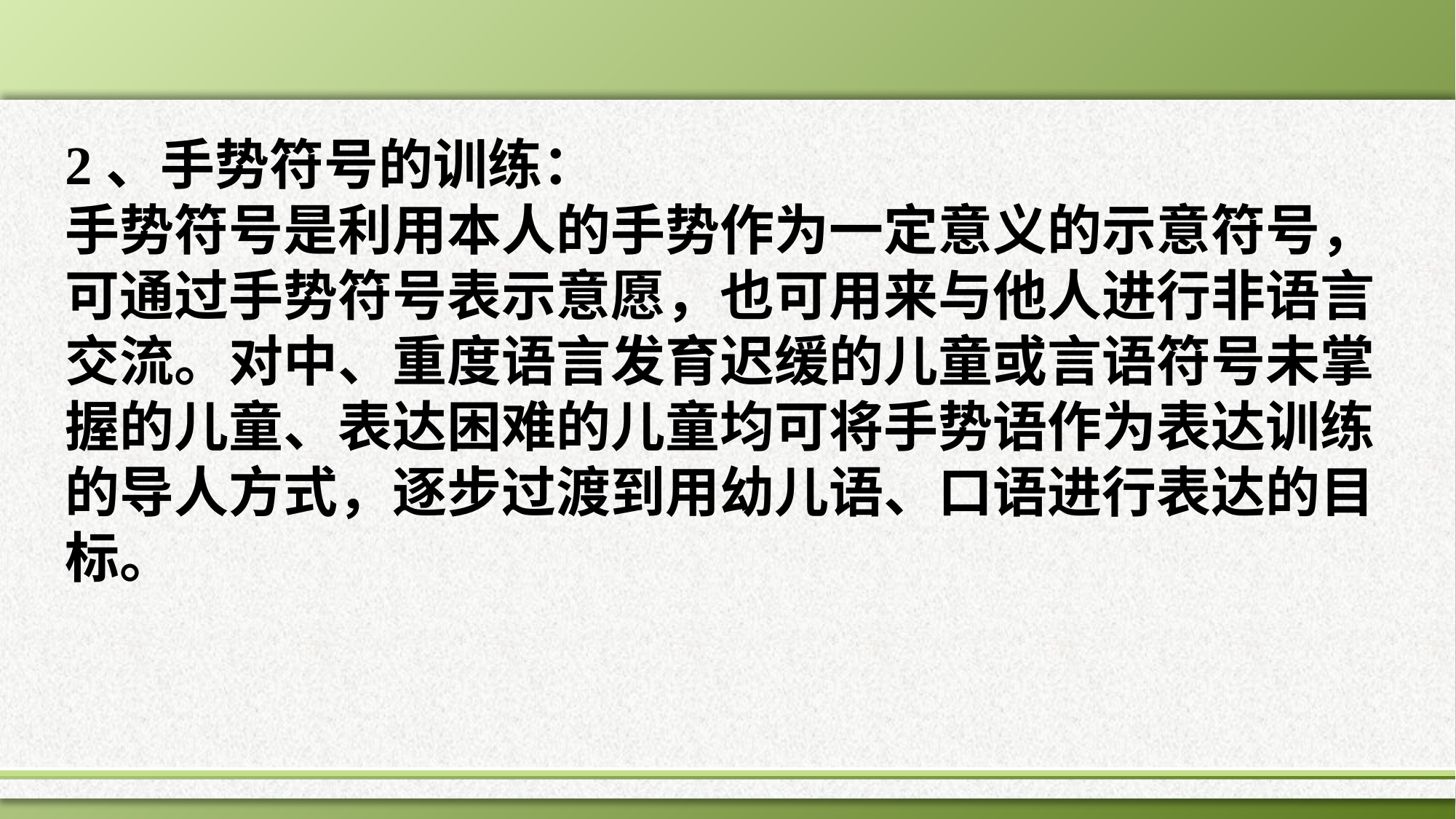

#
2、手势符号的训练：
手势符号是利用本人的手势作为一定意义的示意符号，可通过手势符号表示意愿，也可用来与他人进行非语言交流。对中、重度语言发育迟缓的儿童或言语符号未掌握的儿童、表达困难的儿童均可将手势语作为表达训练的导人方式，逐步过渡到用幼儿语、口语进行表达的目标。